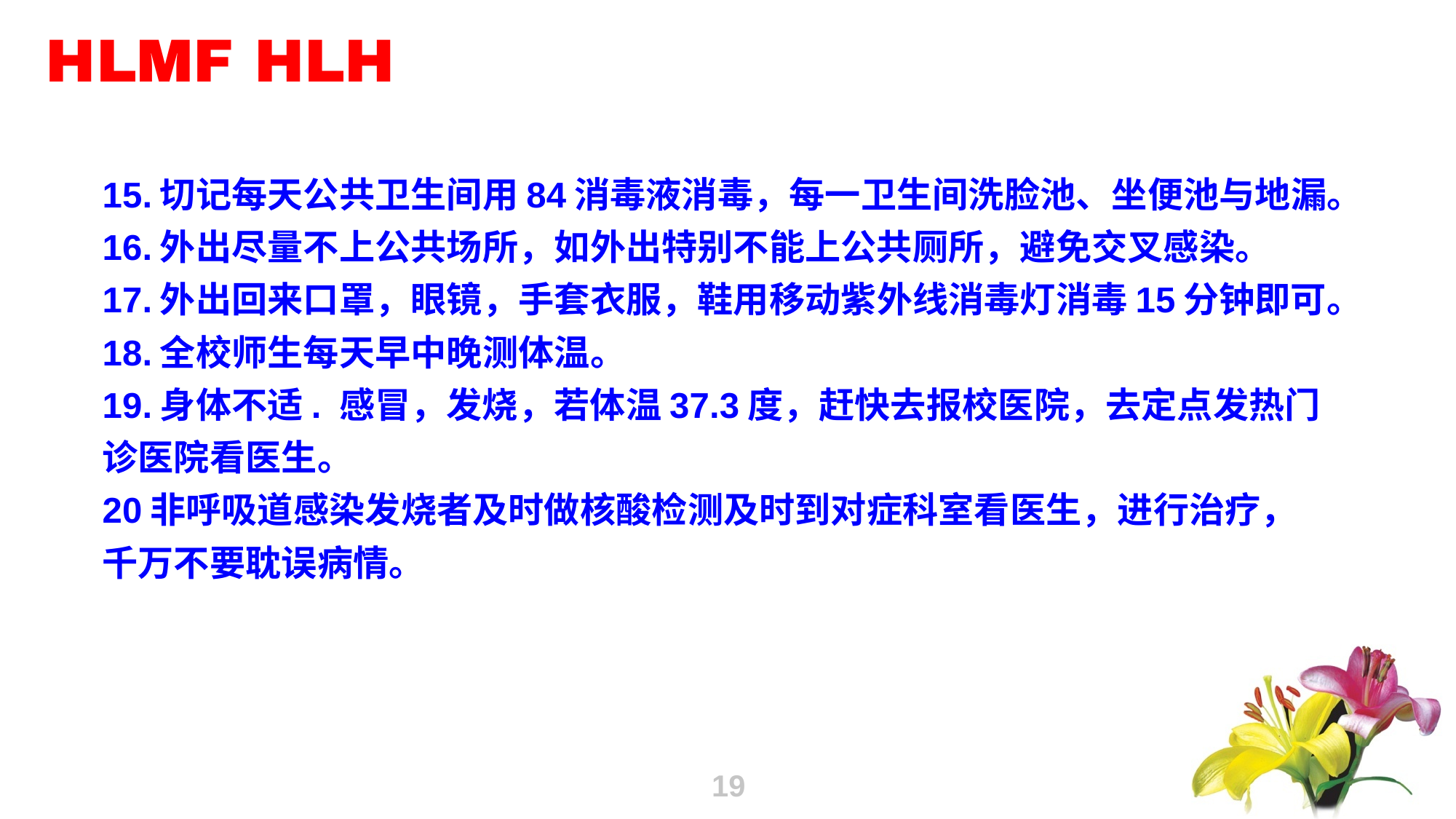

15.切记每天公共卫生间用84消毒液消毒，每一卫生间洗脸池、坐便池与地漏。
16.外出尽量不上公共场所，如外出特别不能上公共厕所，避免交叉感染。
17.外出回来口罩，眼镜，手套衣服，鞋用移动紫外线消毒灯消毒15分钟即可。
18.全校师生每天早中晚测体温。
19.身体不适. 感冒，发烧，若体温37.3度，赶快去报校医院，去定点发热门
诊医院看医生。
20非呼吸道感染发烧者及时做核酸检测及时到对症科室看医生，进行治疗，
千万不要耽误病情。

19